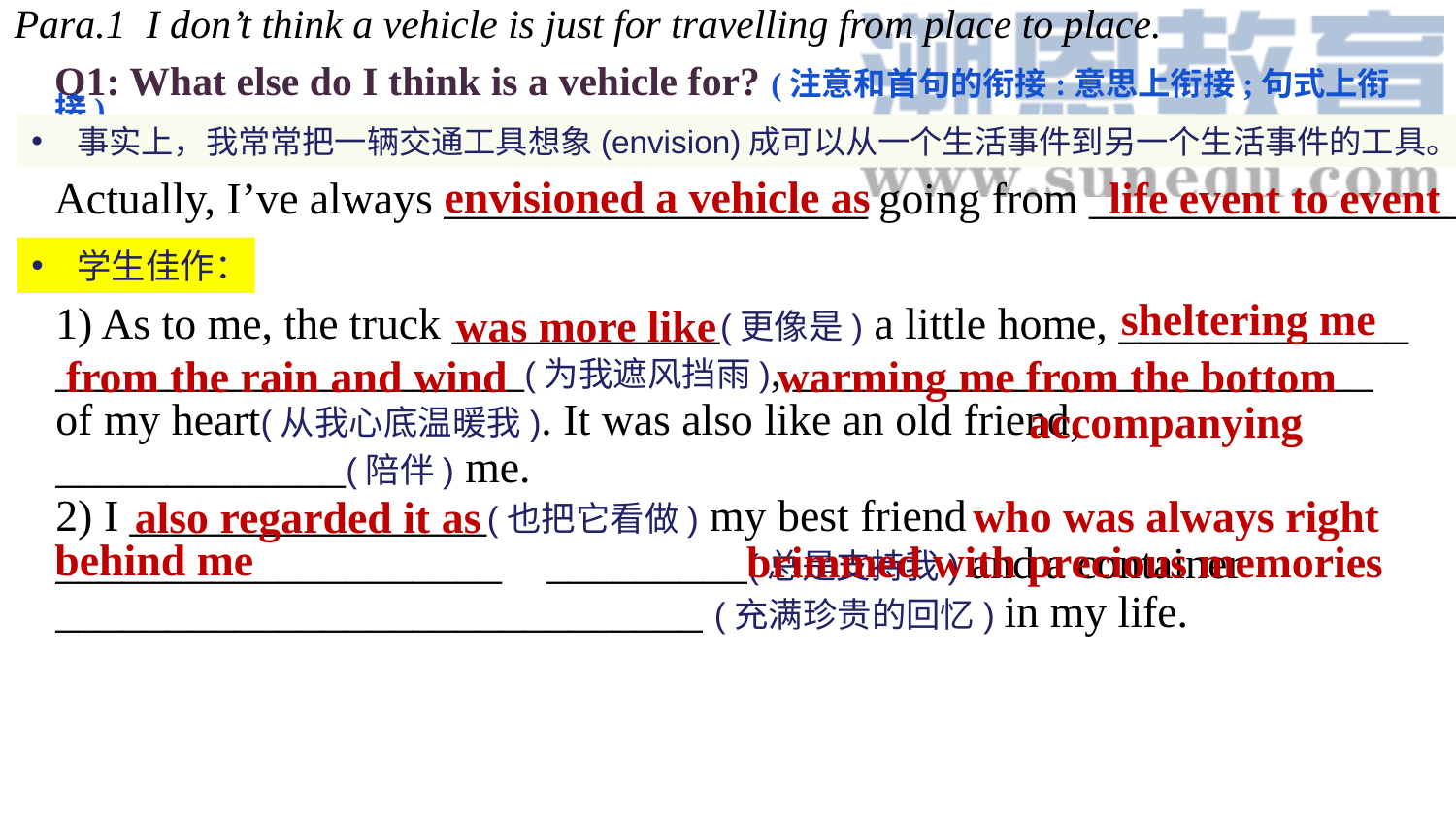

Para.1  I don’t think a vehicle is just for travelling from place to place.
Q1: What else do I think is a vehicle for? (注意和首句的衔接:意思上衔接;句式上衔接)
事实上，我常常把一辆交通工具想象(envision)成可以从一个生活事件到另一个生活事件的工具。
envisioned a vehicle as
Actually, I’ve always ___________________ going from _________________.
life event to event
学生佳作：
sheltering me
was more like
1) As to me, the truck ____________(更像是) a little home, _____________ _____________________(为我遮风挡雨), __________________________ of my heart(从我心底温暖我). It was also like an old friend, _____________(陪伴) me.
2) I ________________(也把它看做) my best friend ____________________    _________(总是支持我) and a container _____________________________ (充满珍贵的回忆) in my life.

from the rain and wind
warming me from the bottom
accompanying
who was always right
also regarded it as
behind me
brimmed with precious memories